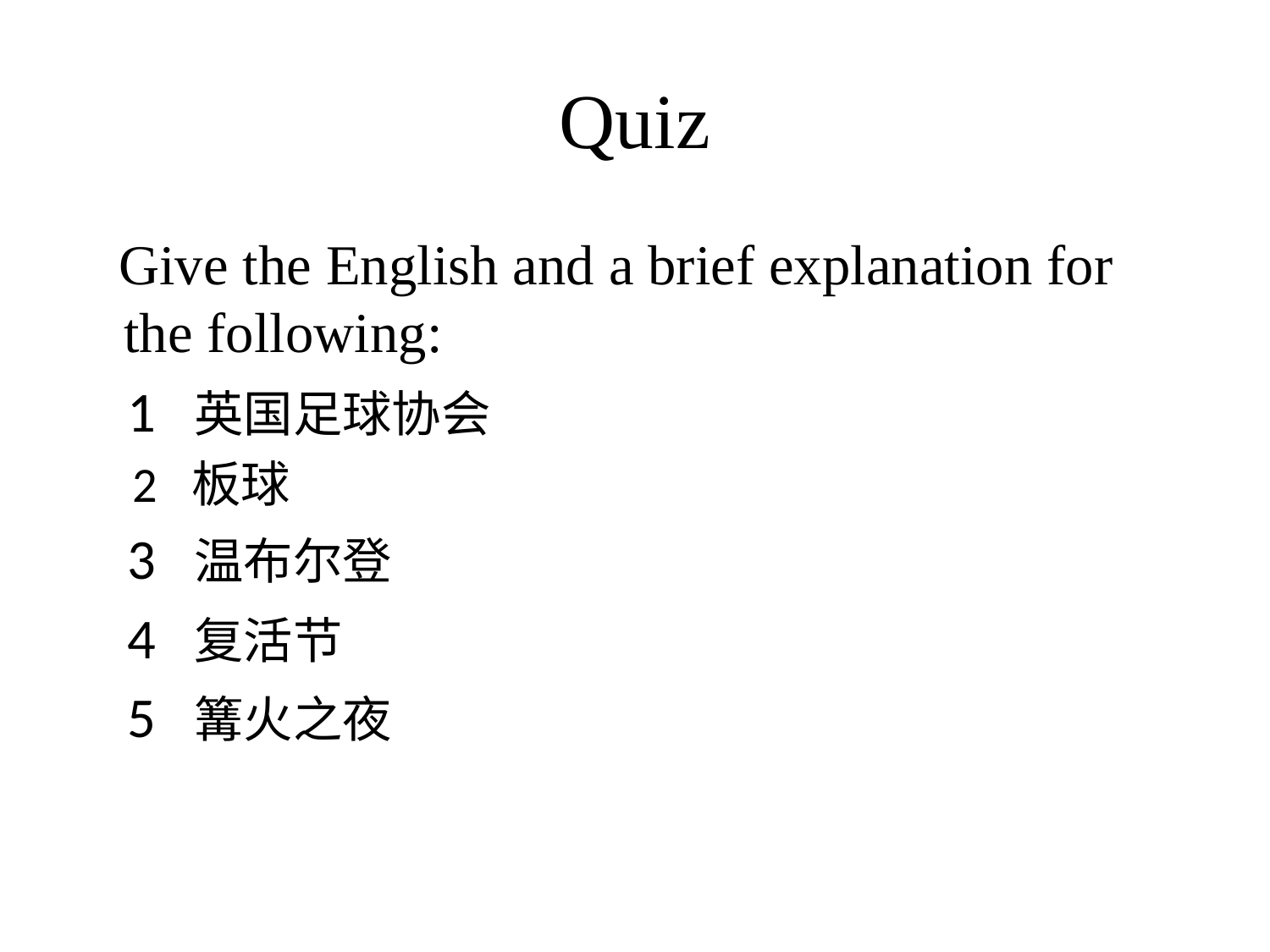

# Quiz
   Give the English and a brief explanation for the following:
    1  英国足球协会
     2  板球
    3  温布尔登
    4  复活节
    5  篝火之夜